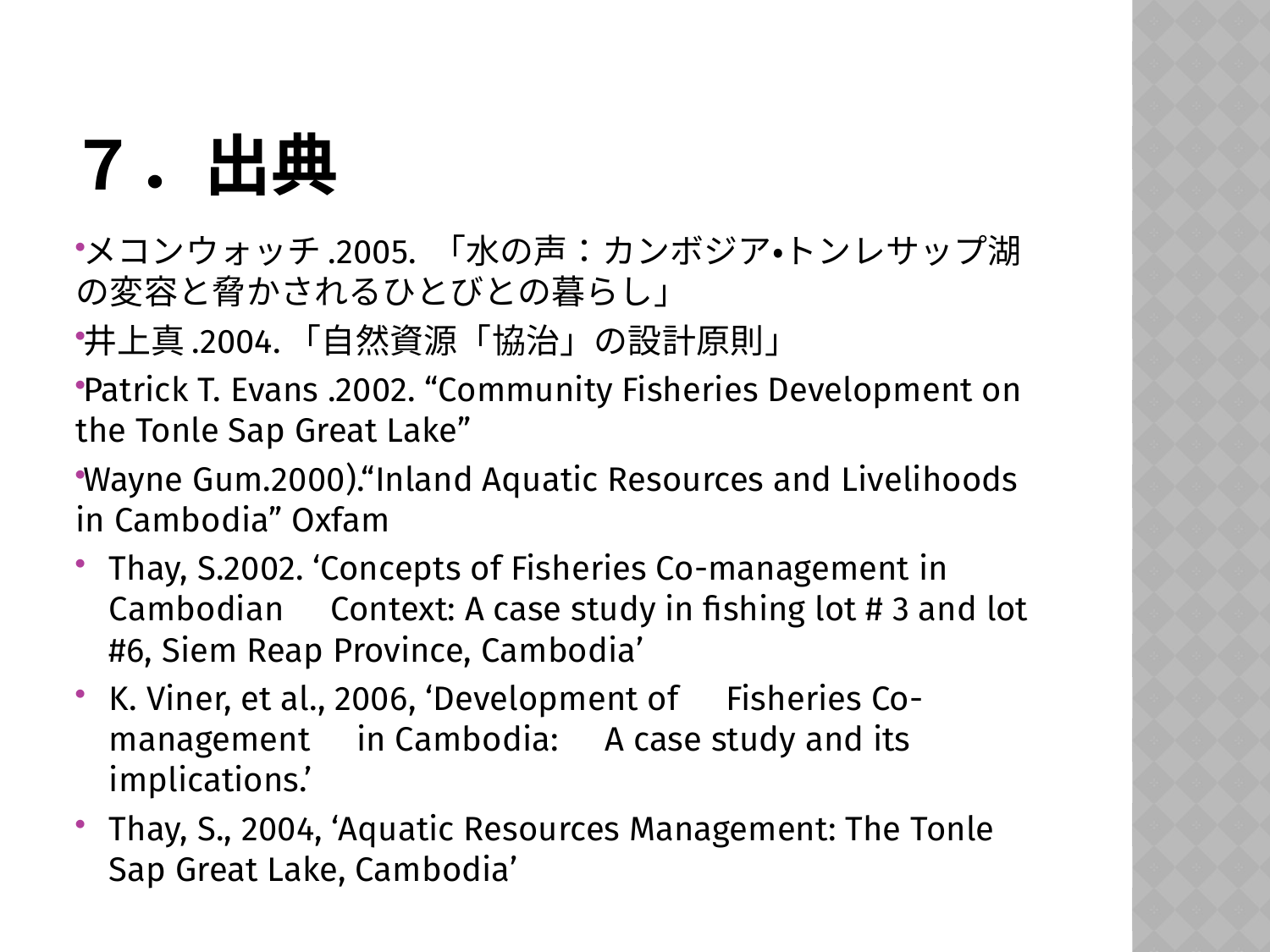

# ７．出典
メコンウォッチ.2005. 「水の声：カンボジア・トンレサップ湖の変容と脅かされるひとびとの暮らし」
井上真.2004.「自然資源「協治」の設計原則」
Patrick T. Evans .2002. “Community Fisheries Development on the Tonle Sap Great Lake”
Wayne Gum.2000).“Inland Aquatic Resources and Livelihoods in Cambodia” Oxfam
Thay, S.2002. ‘Concepts of Fisheries Co-management in　Cambodian　Context: A case study in fishing lot # 3 and lot #6, Siem Reap Province, Cambodia’
K. Viner, et al., 2006, ‘Development of　Fisheries Co-management　in Cambodia:　A case study and its implications.’
Thay, S., 2004, ‘Aquatic Resources Management: The Tonle Sap Great Lake, Cambodia’